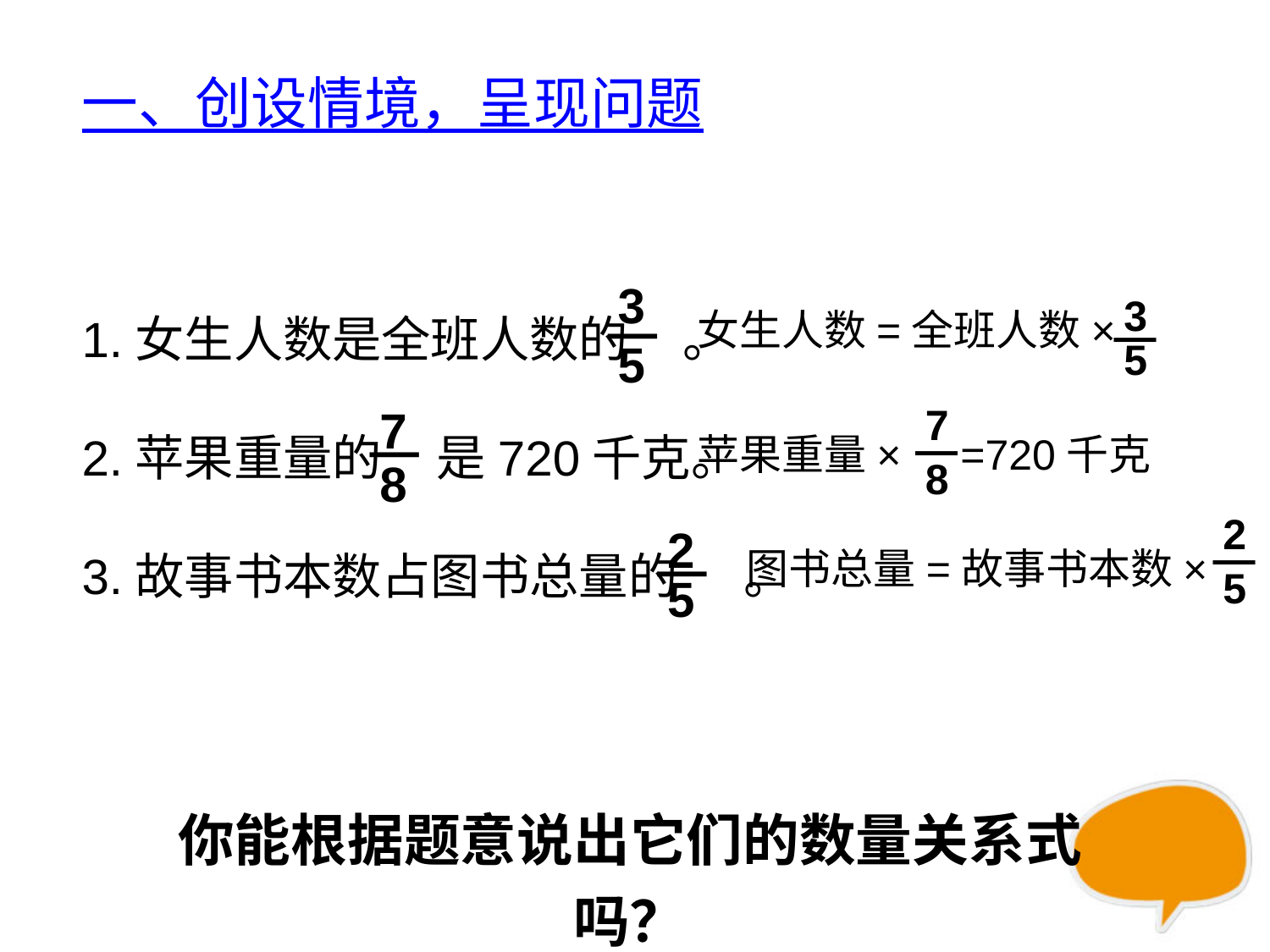

一、创设情境，呈现问题

1.女生人数是全班人数的     。

2.苹果重量的     是720千克。

3.故事书本数占图书总量的      。
3
3
—
女生人数=全班人数×
—
5
5
7
7
—
—
苹果重量×     =720千克
8
8
2
2
—
—
图书总量=故事书本数×
5
5
你能根据题意说出它们的数量关系式吗？